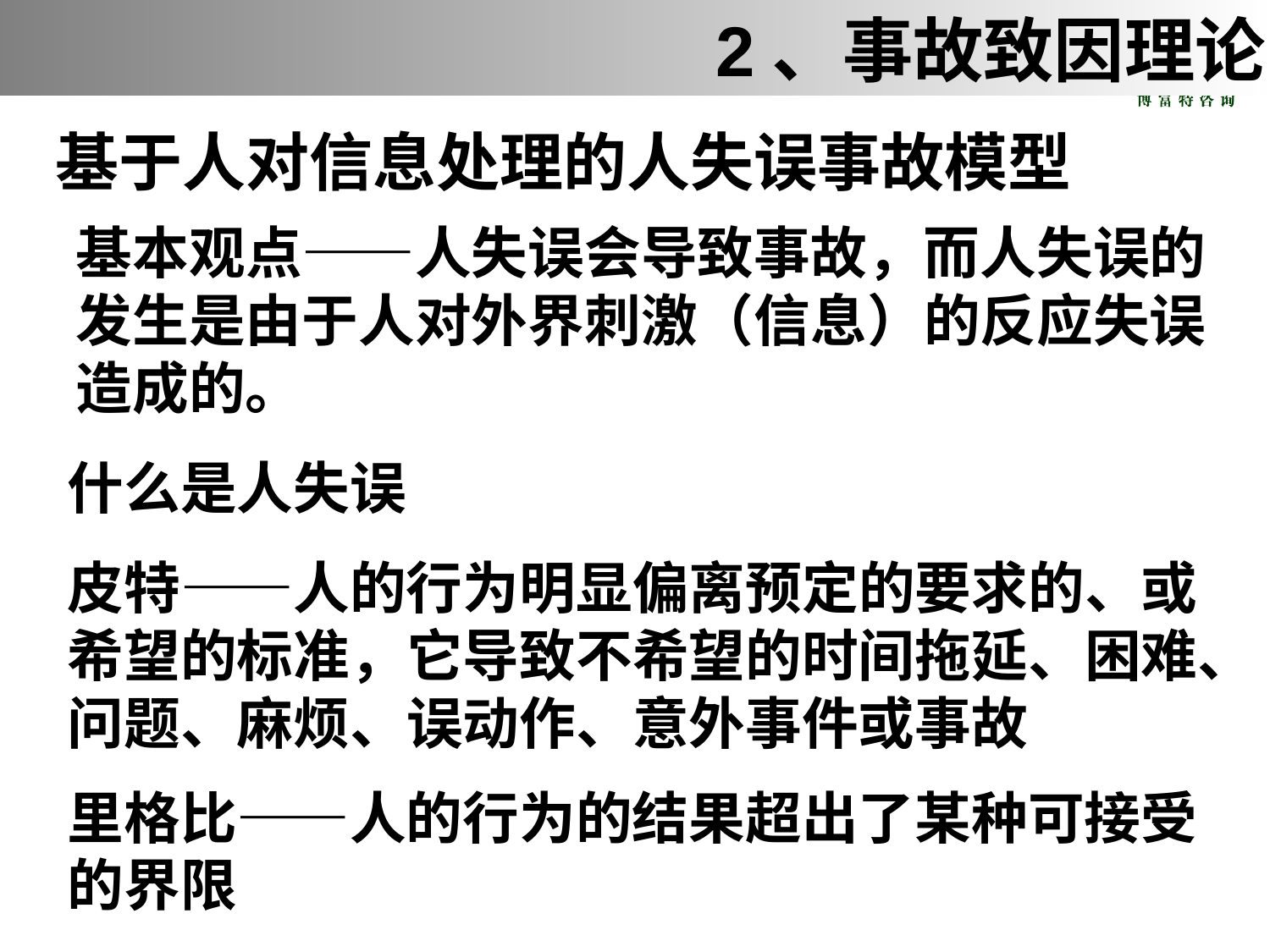

2、事故致因理论
基于人对信息处理的人失误事故模型
基本观点——人失误会导致事故，而人失误的发生是由于人对外界刺激（信息）的反应失误造成的。
什么是人失误
皮特——人的行为明显偏离预定的要求的、或希望的标准，它导致不希望的时间拖延、困难、问题、麻烦、误动作、意外事件或事故
里格比——人的行为的结果超出了某种可接受的界限